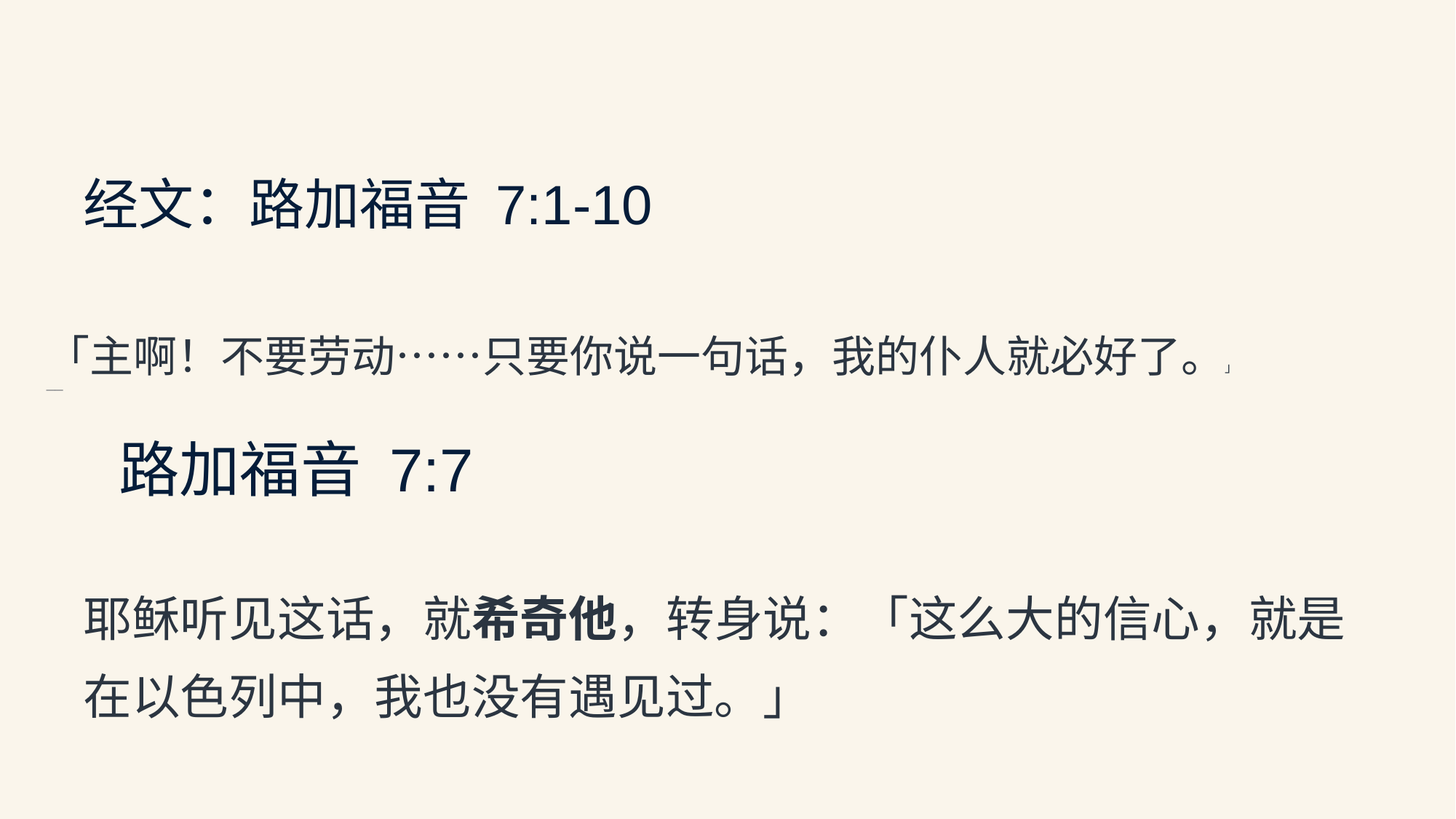

经文：路加福音 7:1-10
「主啊！不要劳动……只要你说一句话，我的仆人就必好了。」
——
路加福音 7:7

耶稣听见这话，就希奇他，转身说：「这么大的信心，就是
在以色列中，我也没有遇见过。」